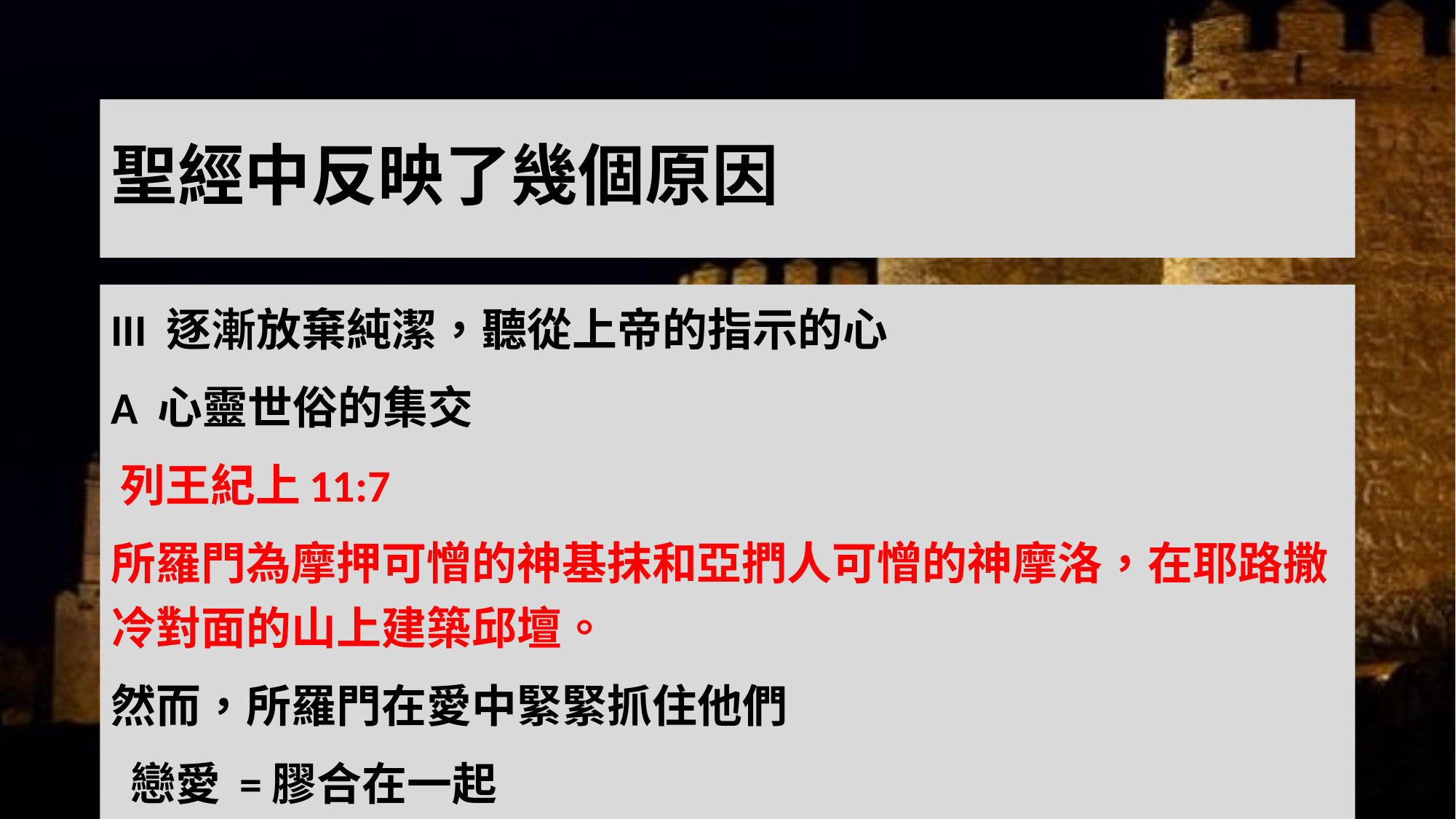

# 聖經中反映了幾個原因
III 逐漸放棄純潔，聽從上帝的指示的心
A 心靈世俗的集交
‪列王紀上‬11:7
所羅門為摩押可憎的神基抹和亞捫人可憎的神摩洛，在耶路撒冷對面的山上建築邱壇。
然而，所羅門在愛中緊緊抓住他們
 戀愛 =膠合在一起